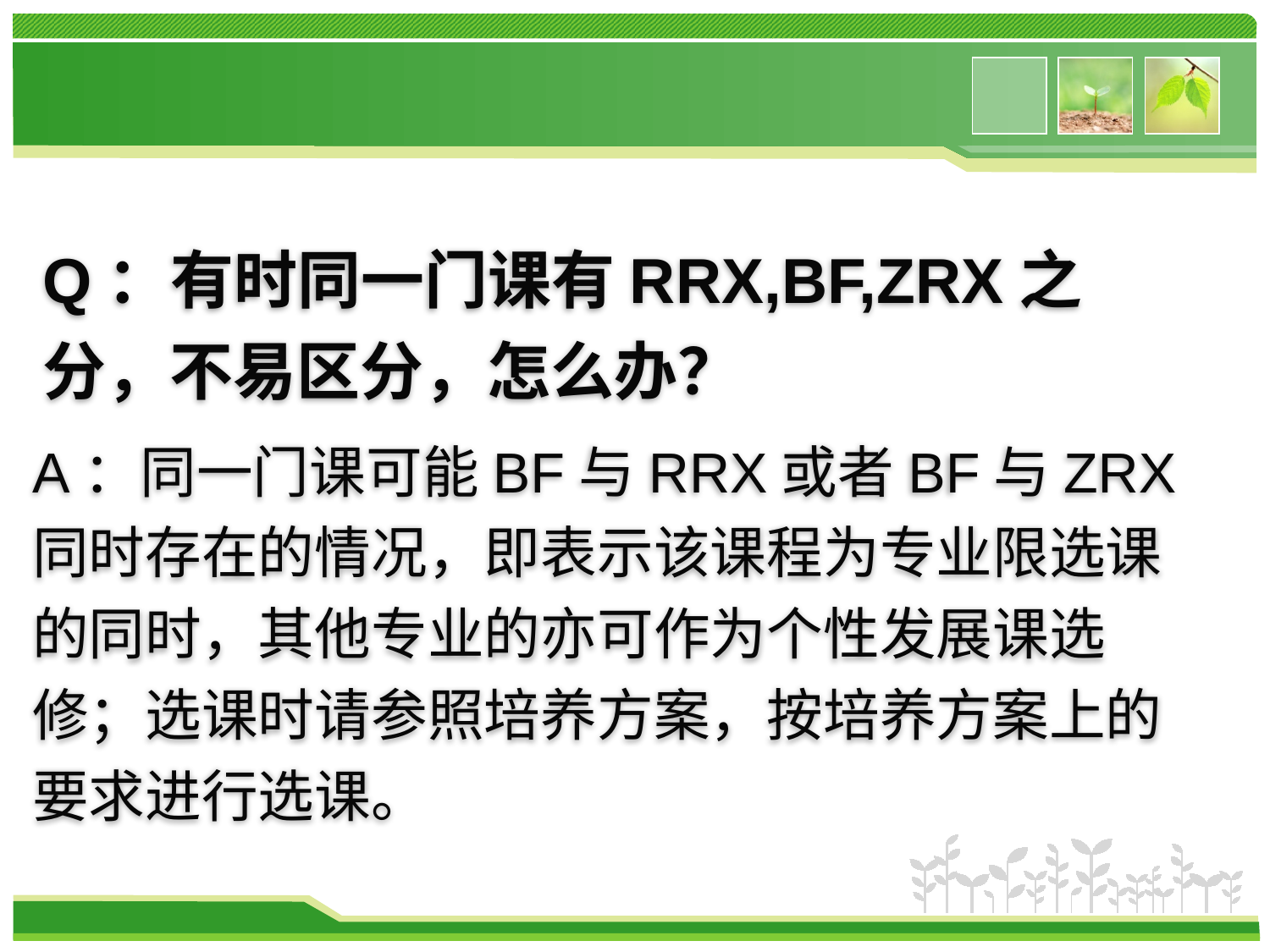

Q：有时同一门课有RRX,BF,ZRX之分，不易区分，怎么办？
A：同一门课可能BF与RRX或者BF与ZRX同时存在的情况，即表示该课程为专业限选课的同时，其他专业的亦可作为个性发展课选修；选课时请参照培养方案，按培养方案上的要求进行选课。